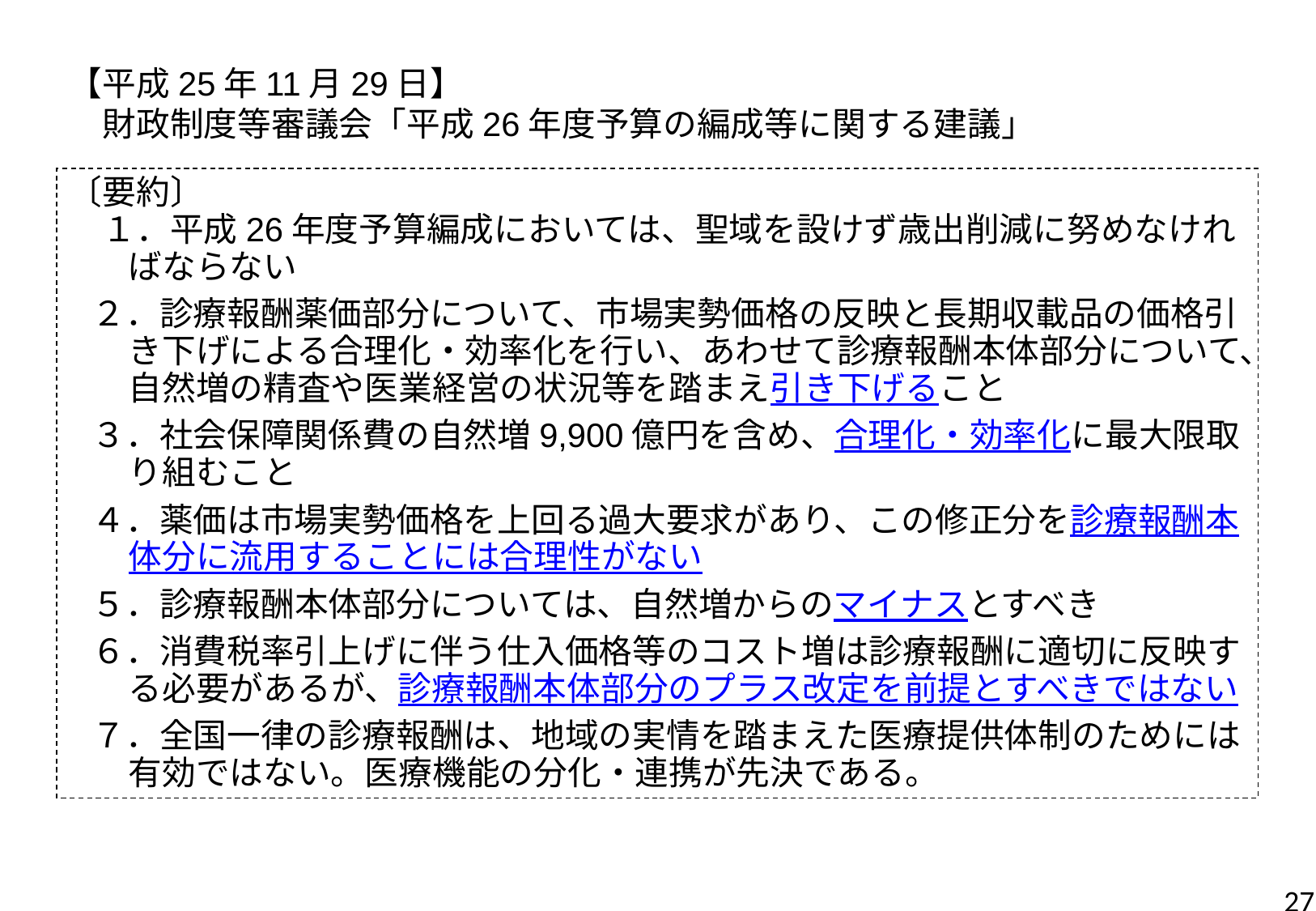

【平成25年11月29日】
　財政制度等審議会「平成26年度予算の編成等に関する建議」
〔要約〕
　１．平成26年度予算編成においては、聖域を設けず歳出削減に努めなければならない
  ２．診療報酬薬価部分について、市場実勢価格の反映と長期収載品の価格引き下げによる合理化・効率化を行い、あわせて診療報酬本体部分について、自然増の精査や医業経営の状況等を踏まえ引き下げること
  ３．社会保障関係費の自然増9,900億円を含め、合理化・効率化に最大限取り組むこと
  ４．薬価は市場実勢価格を上回る過大要求があり、この修正分を診療報酬本体分に流用することには合理性がない
  ５．診療報酬本体部分については、自然増からのマイナスとすべき
  ６．消費税率引上げに伴う仕入価格等のコスト増は診療報酬に適切に反映する必要があるが、診療報酬本体部分のプラス改定を前提とすべきではない
  ７．全国一律の診療報酬は、地域の実情を踏まえた医療提供体制のためには有効ではない。医療機能の分化・連携が先決である。
27